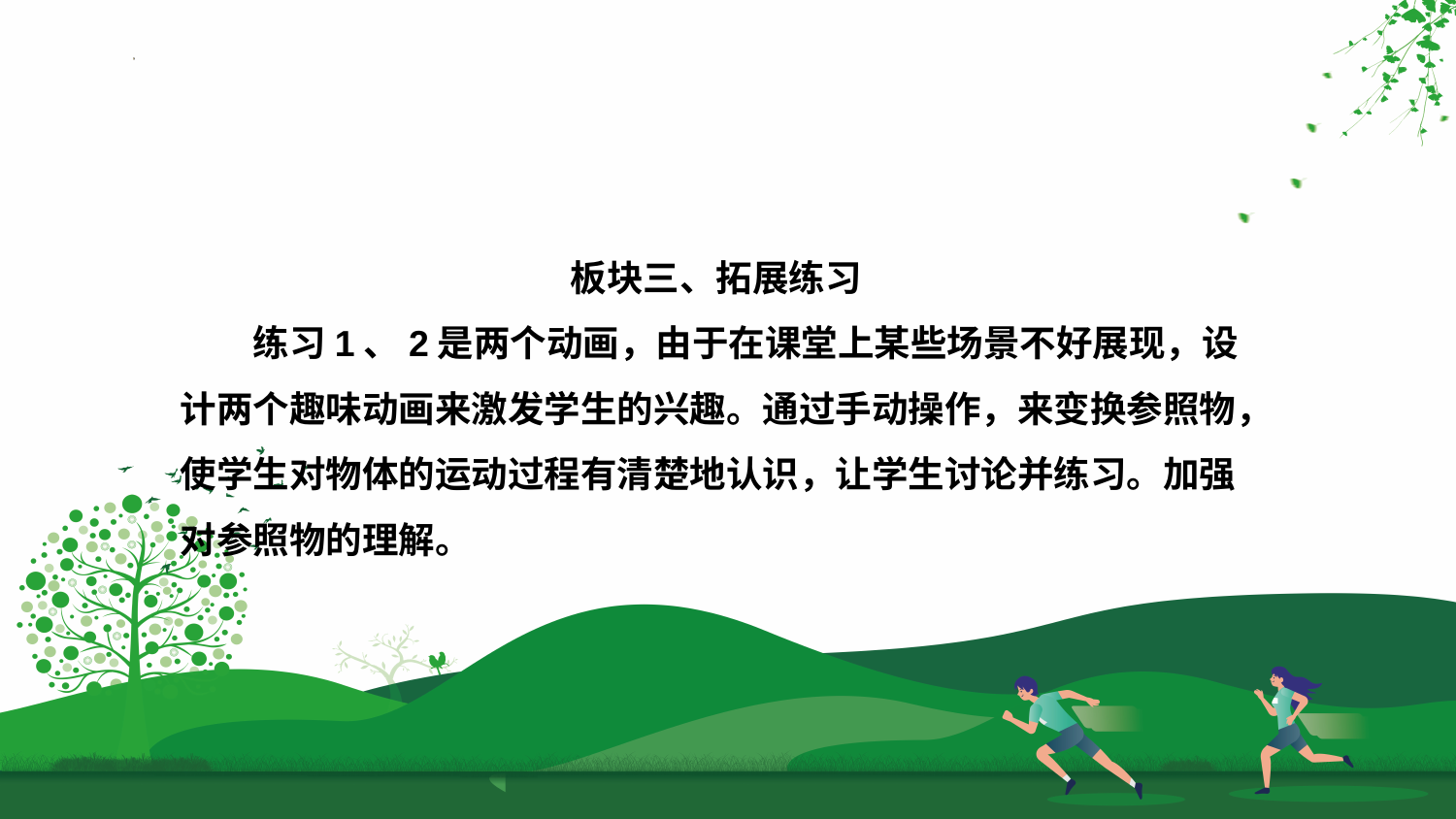

板块三、拓展练习
　　练习1、2是两个动画，由于在课堂上某些场景不好展现，设计两个趣味动画来激发学生的兴趣。通过手动操作，来变换参照物，使学生对物体的运动过程有清楚地认识，让学生讨论并练习。加强对参照物的理解。